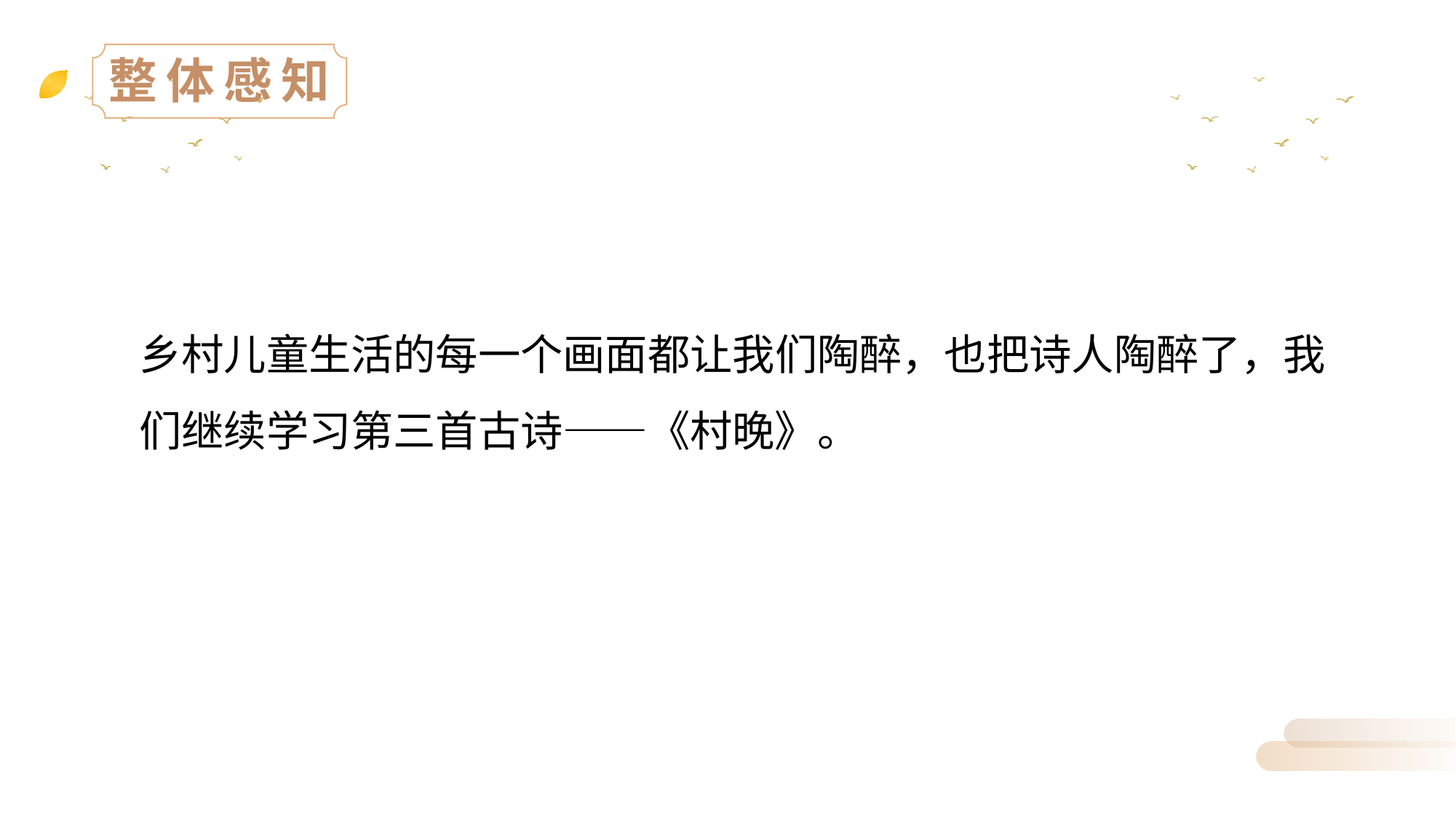

乡村儿童生活的每一个画面都让我们陶醉，也把诗人陶醉了，我们继续学习第三首古诗——《村晚》。